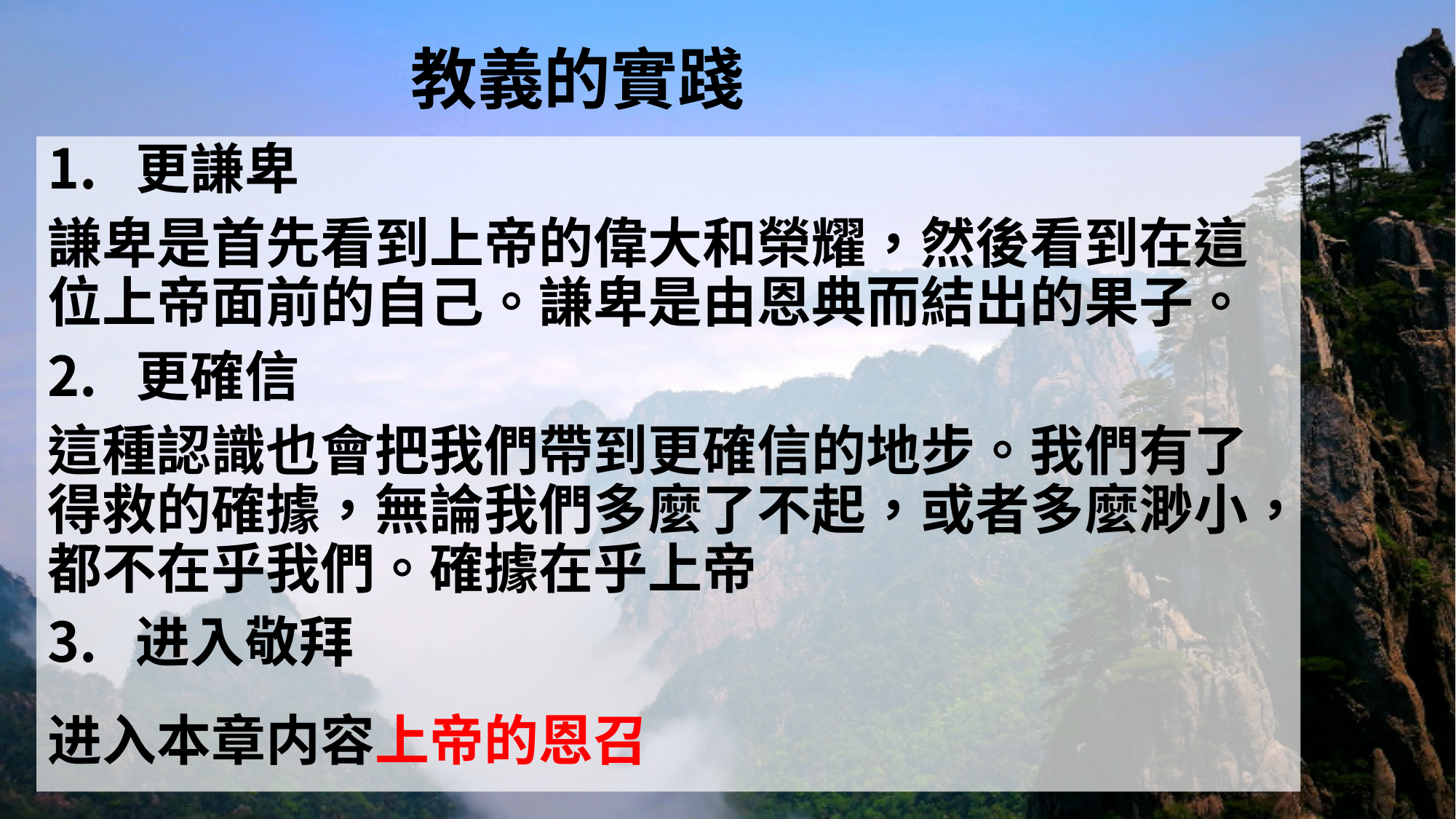

# 教義的實踐
更謙卑
謙卑是首先看到上帝的偉大和榮耀，然後看到在這位上帝面前的自己。謙卑是由恩典而結出的果子。
更確信
這種認識也會把我們帶到更確信的地步。我們有了得救的確據，無論我們多麼了不起，或者多麼渺小，都不在乎我們。確據在乎上帝
进入敬拜
进入本章内容上帝的恩召